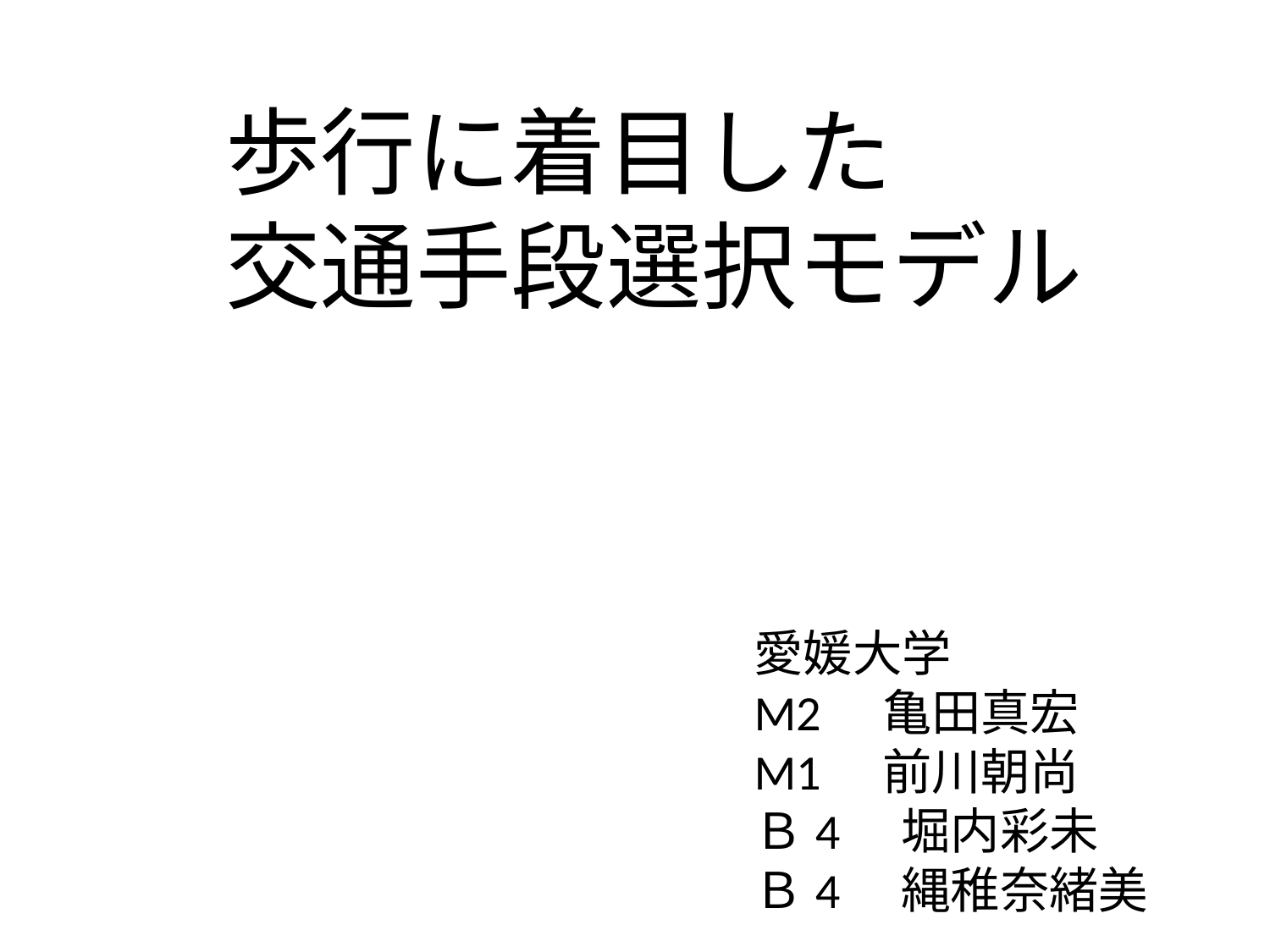

歩行に着目した
交通手段選択モデル
愛媛大学
M2　亀田真宏
M1　前川朝尚
Ｂ4　堀内彩未
Ｂ4　縄稚奈緒美